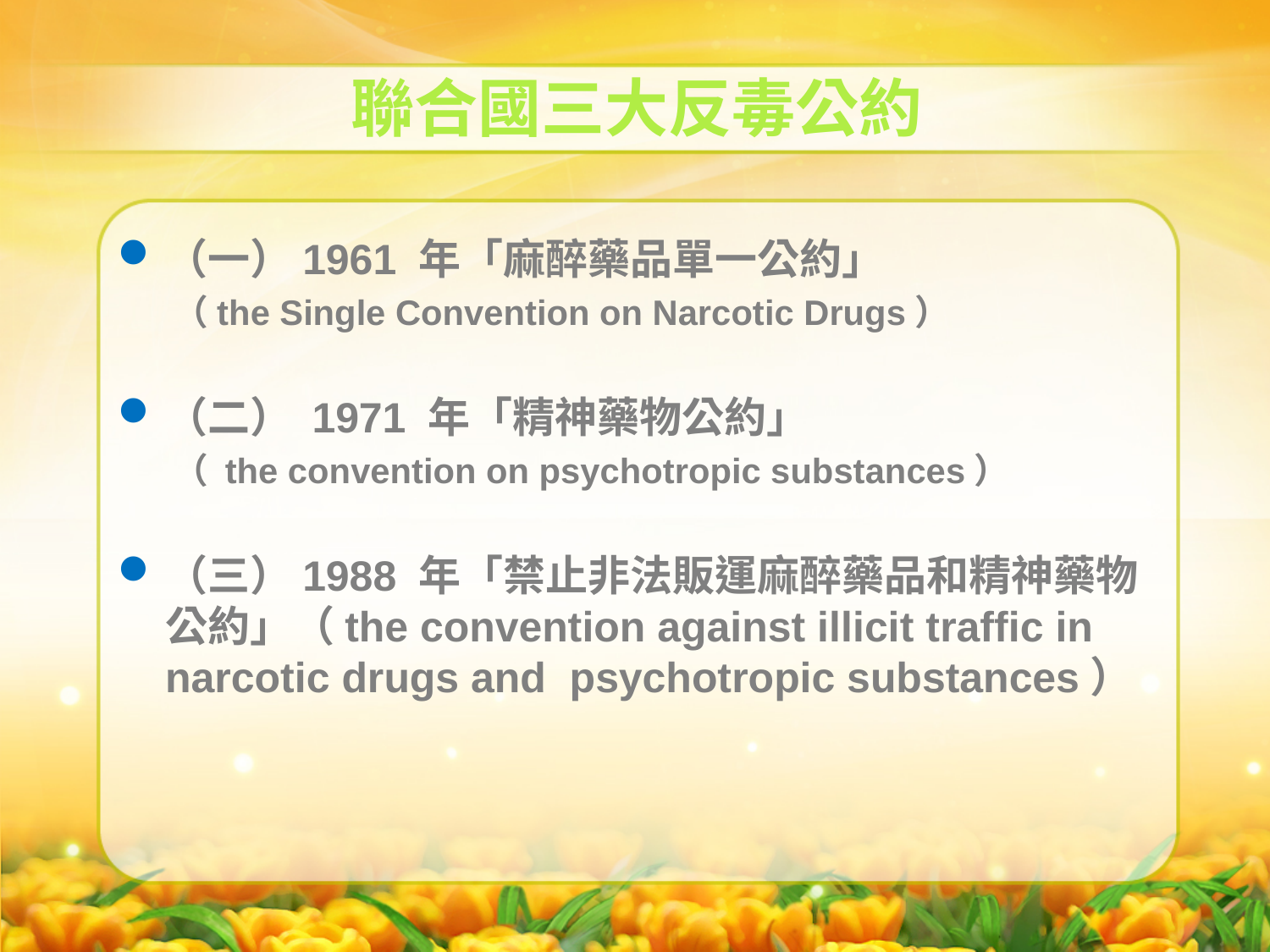

# 聯合國三大反毒公約
（一）1961 年「麻醉藥品單一公約」
（the Single Convention on Narcotic Drugs）

（二） 1971 年「精神藥物公約」
（ the convention on psychotropic substances）

（三）1988 年「禁止非法販運麻醉藥品和精神藥物公約」（the convention against illicit traffic in narcotic drugs and  psychotropic substances）